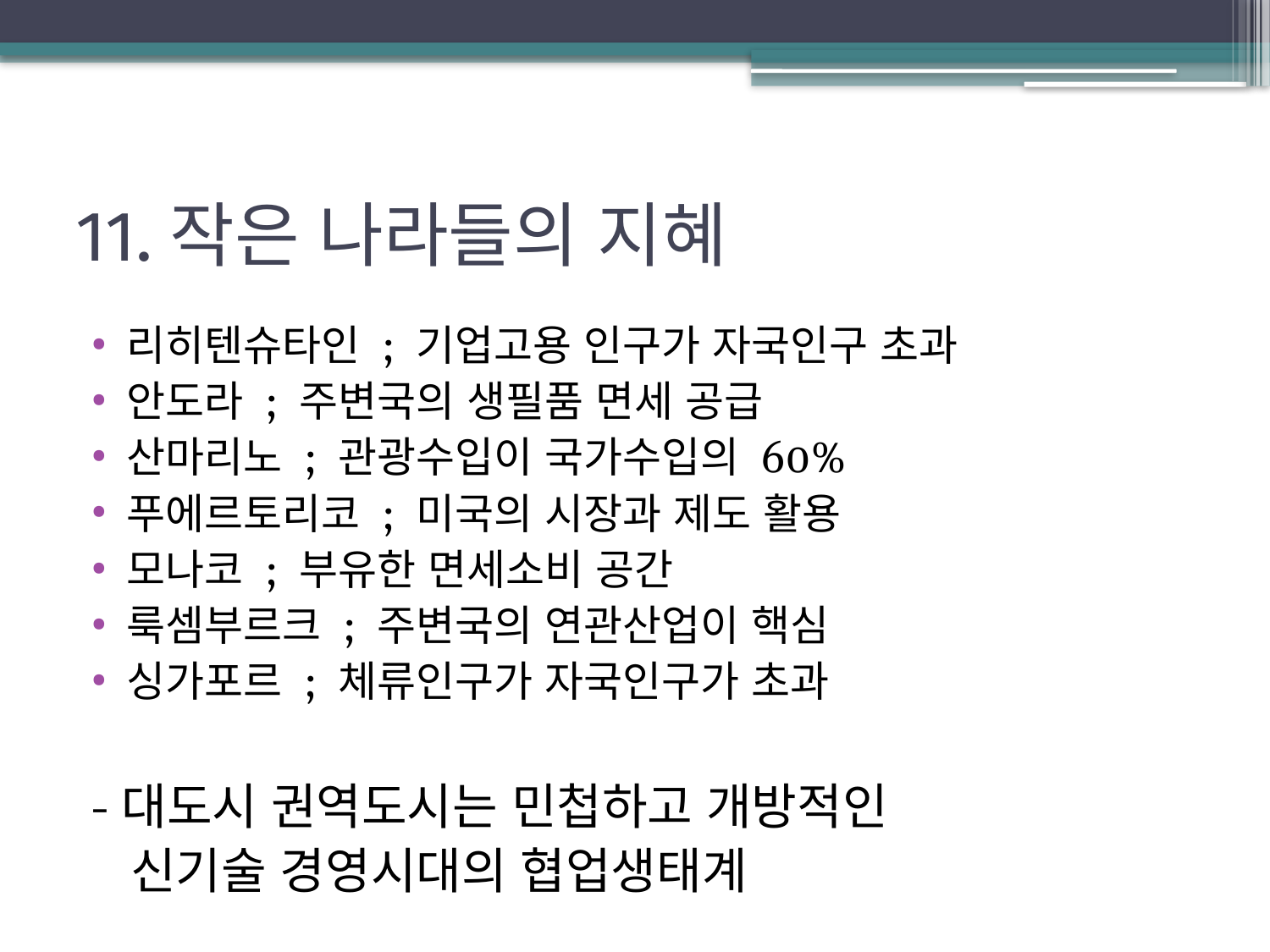

# 11.작은 나라들의 지혜
리히텐슈타인 ; 기업고용 인구가 자국인구 초과
안도라 ; 주변국의 생필품 면세 공급
산마리노 ; 관광수입이 국가수입의 60%
푸에르토리코 ; 미국의 시장과 제도 활용
모나코 ; 부유한 면세소비 공간
룩셈부르크 ; 주변국의 연관산업이 핵심
싱가포르 ; 체류인구가 자국인구가 초과

-대도시 권역도시는 민첩하고 개방적인
  신기술 경영시대의 협업생태계